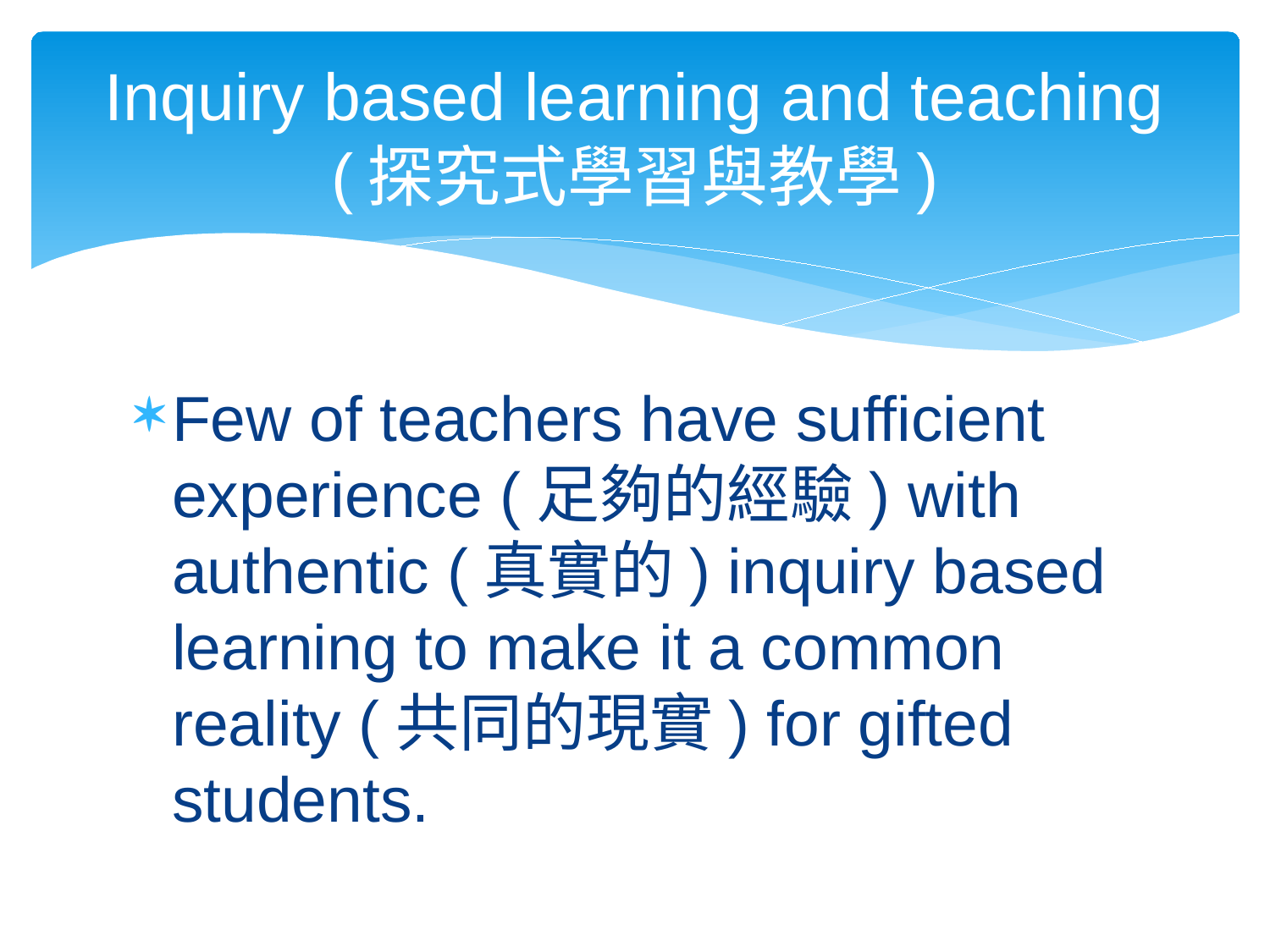

# Inquiry based learning and teaching (探究式學習與教學)
Few of teachers have sufficient experience (足夠的經驗) with authentic (真實的) inquiry based learning to make it a common reality (共同的現實) for gifted students.